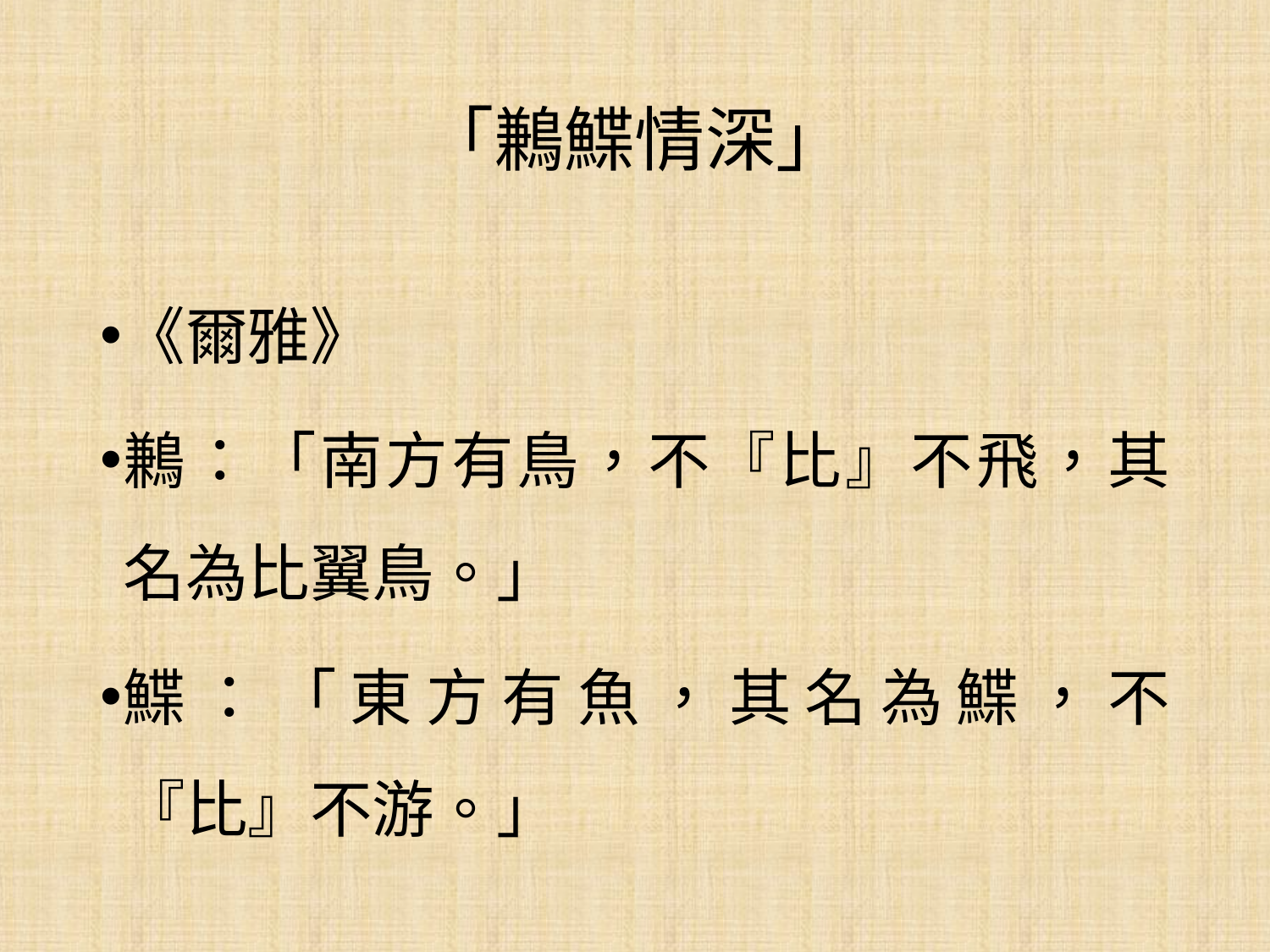

# 「鶼鰈情深」
《爾雅》
鶼：「南方有鳥，不『比』不飛，其名為比翼鳥。」
鰈：「東方有魚，其名為鰈，不『比』不游。」